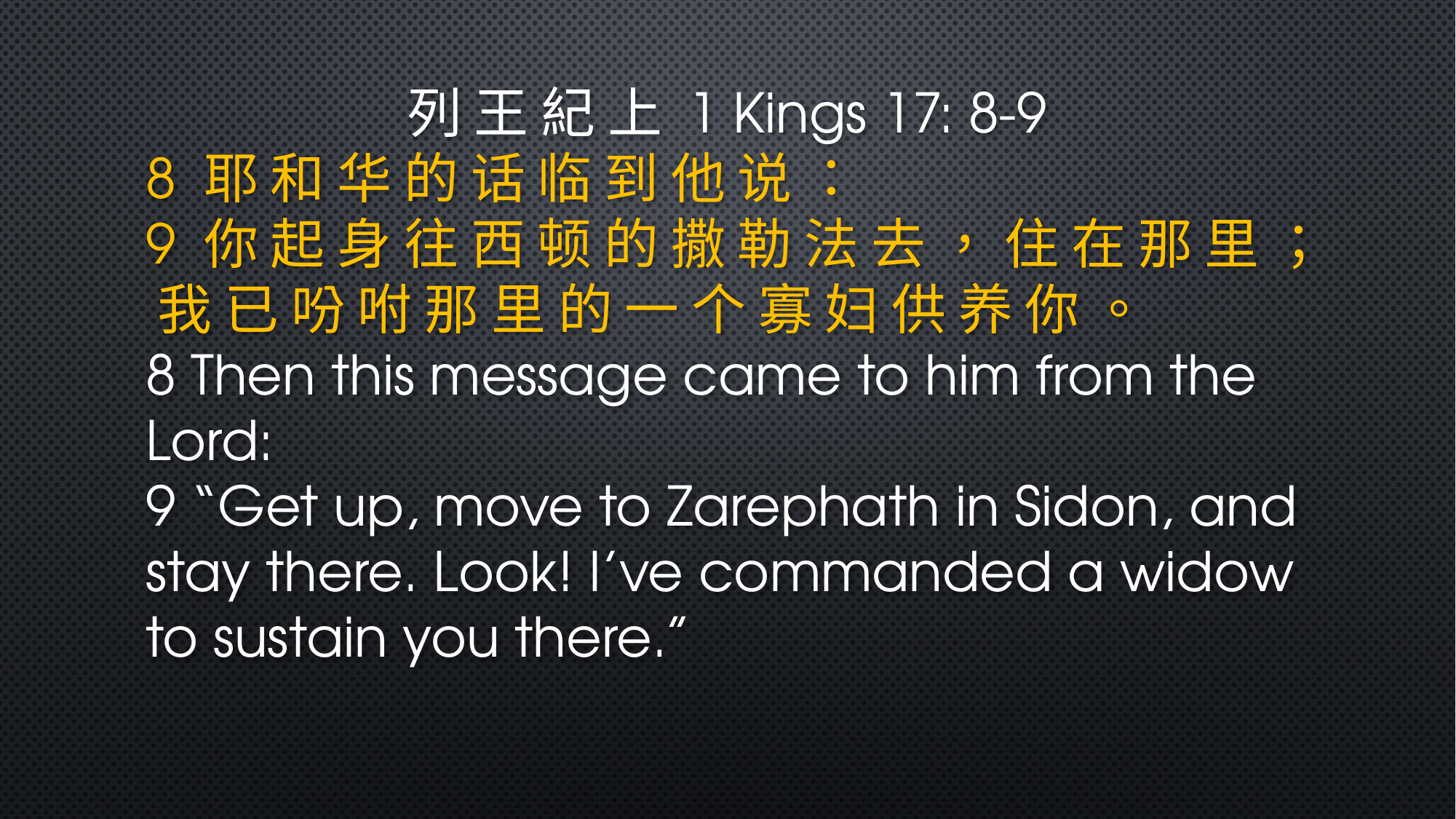

列 王 紀 上 1 Kings 17: 8-9
8 耶 和 华 的 话 临 到 他 说 ：
9 你 起 身 往 西 顿 的 撒 勒 法 去 ， 住 在 那 里 ； 我 已 吩 咐 那 里 的 一 个 寡 妇 供 养 你 。
8 Then this message came to him from the Lord:
9 “Get up, move to Zarephath in Sidon, and stay there. Look! I’ve commanded a widow to sustain you there.”